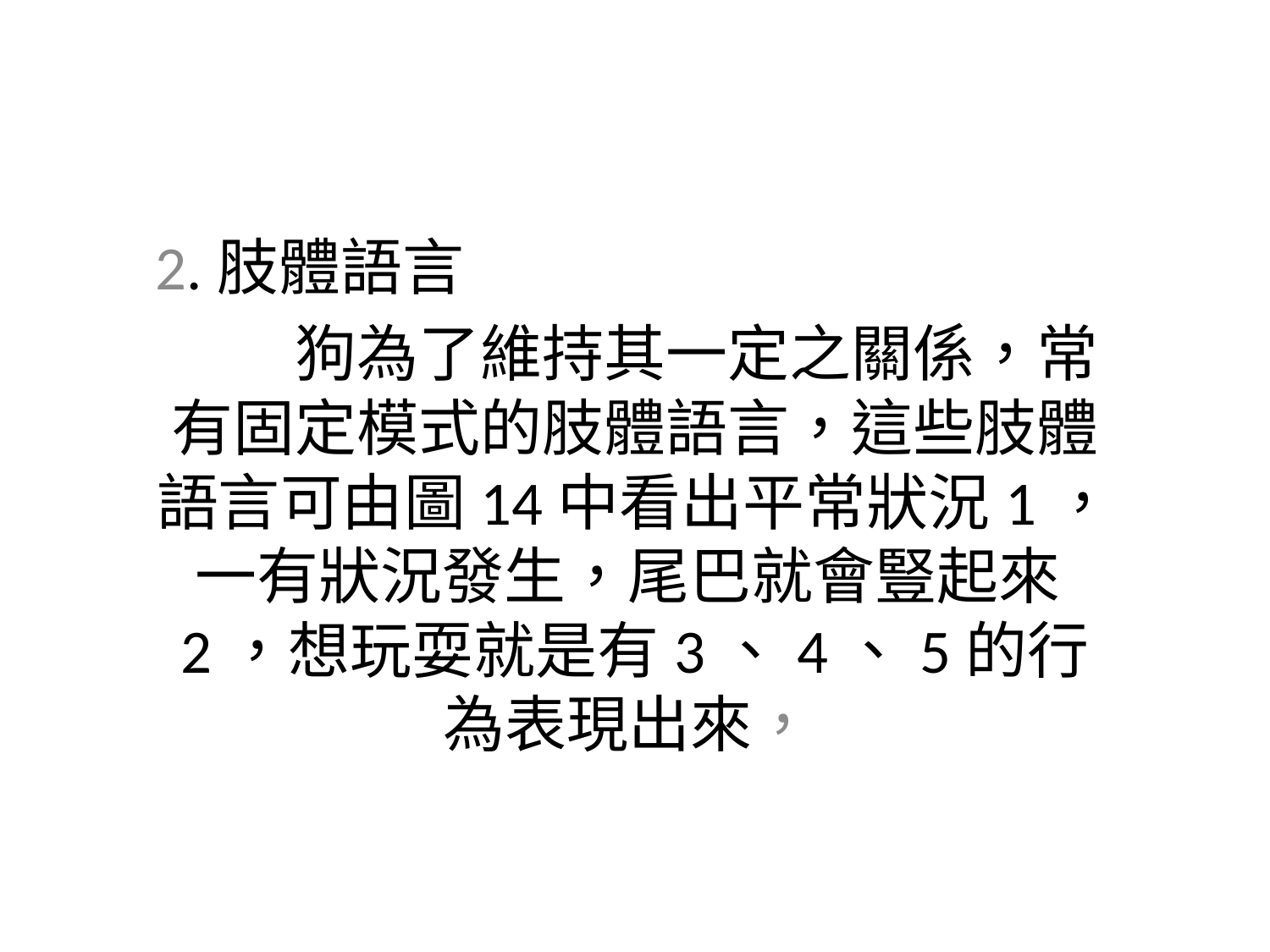

2.肢體語言
　　狗為了維持其一定之關係，常有固定模式的肢體語言，這些肢體語言可由圖14中看出平常狀況1，一有狀況發生，尾巴就會豎起來2，想玩耍就是有3、4、5的行為表現出來，